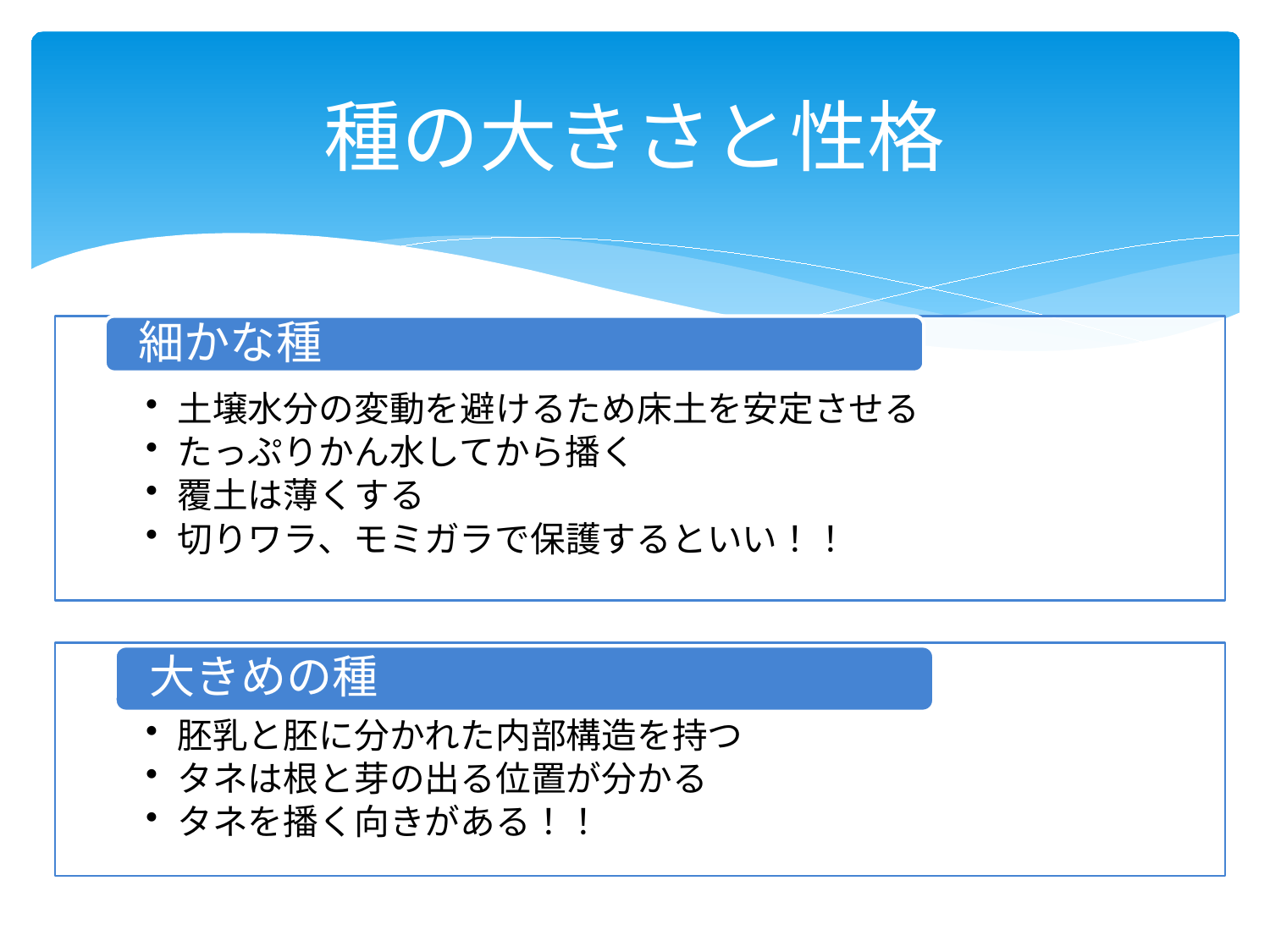

# 種の大きさと性格
胚乳と胚に分かれた内部構造を持つ
タネは根と芽の出る位置が分かる
タネを播く向きがある！！
大きめの種
土壌水分の変動を避けるため床土を安定させる
たっぷりかん水してから播く
覆土は薄くする
切りワラ、モミガラで保護するといい！！
細かな種